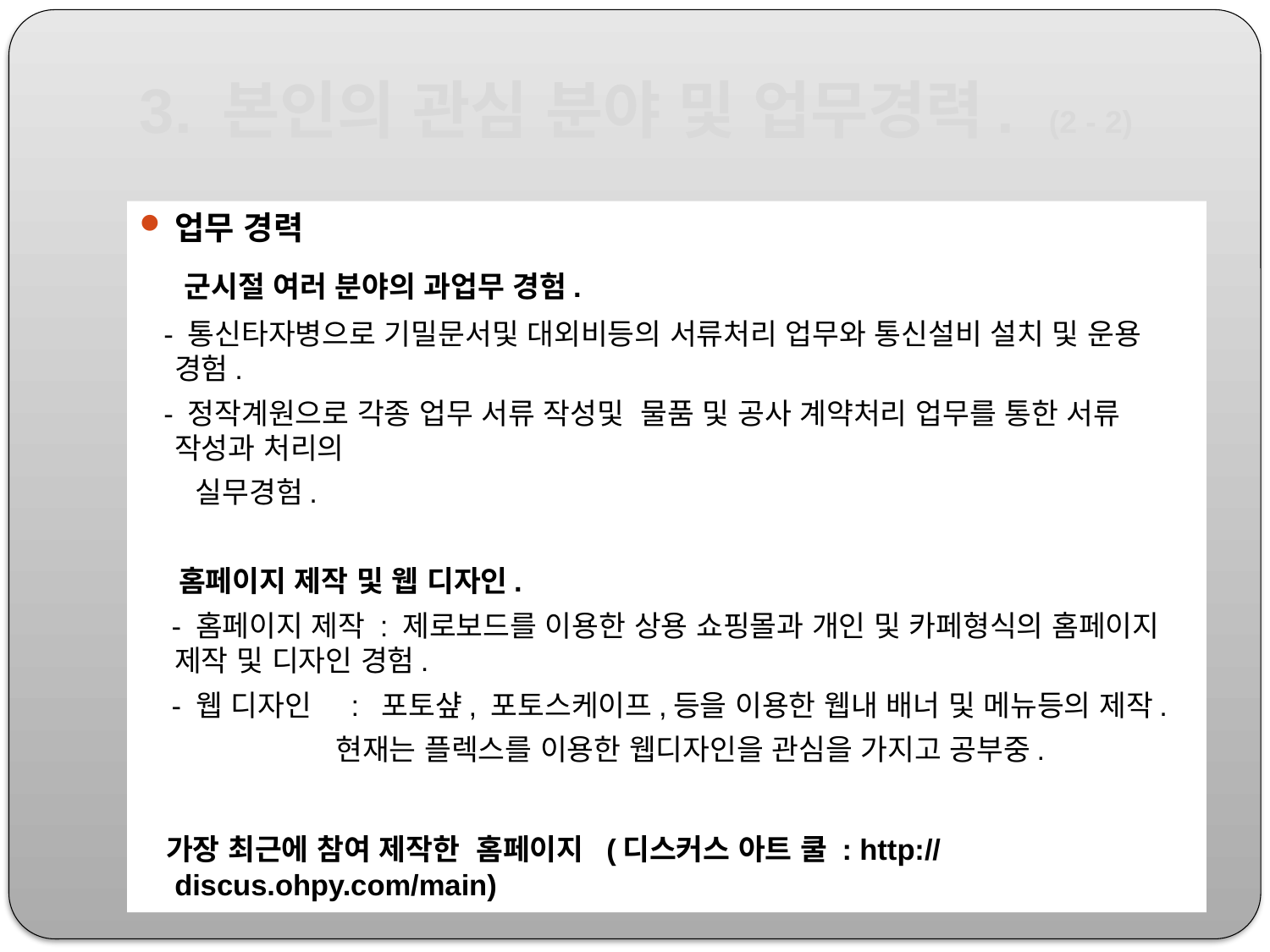

# 3. 본인의 관심 분야 및 업무경력.  (2 - 2)
업무 경력
   군시절 여러 분야의 과업무 경험.
   - 통신타자병으로 기밀문서및 대외비등의 서류처리 업무와 통신설비 설치 및 운용 경험.
   - 정작계원으로 각종 업무 서류 작성및  물품 및 공사 계약처리 업무를 통한 서류 작성과 처리의
      실무경험.

    홈페이지 제작 및 웹 디자인.
    - 홈페이지 제작 : 제로보드를 이용한 상용 쇼핑몰과 개인 및 카페형식의 홈페이지 제작 및 디자인 경험.
    - 웹 디자인    :  포토샾, 포토스케이프,등을 이용한 웹내 배너 및 메뉴등의 제작.
                       현재는 플렉스를 이용한 웹디자인을 관심을 가지고 공부중.

  가장 최근에 참여 제작한  홈페이지  (디스커스 아트 쿨 : http://discus.ohpy.com/main)